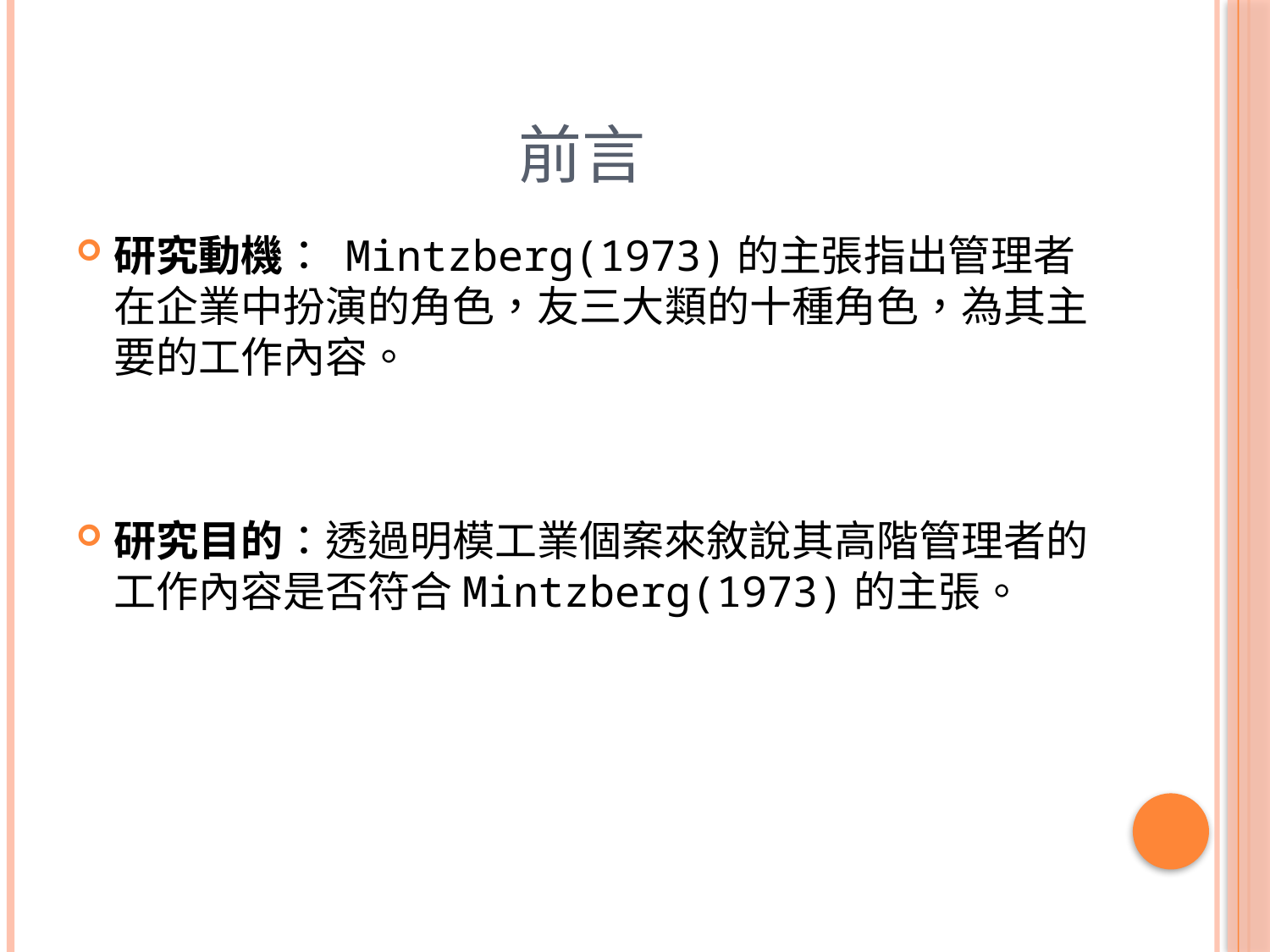

# 前言
研究動機： Mintzberg(1973)的主張指出管理者在企業中扮演的角色，友三大類的十種角色，為其主要的工作內容。

研究目的：透過明模工業個案來敘說其高階管理者的工作內容是否符合Mintzberg(1973)的主張。